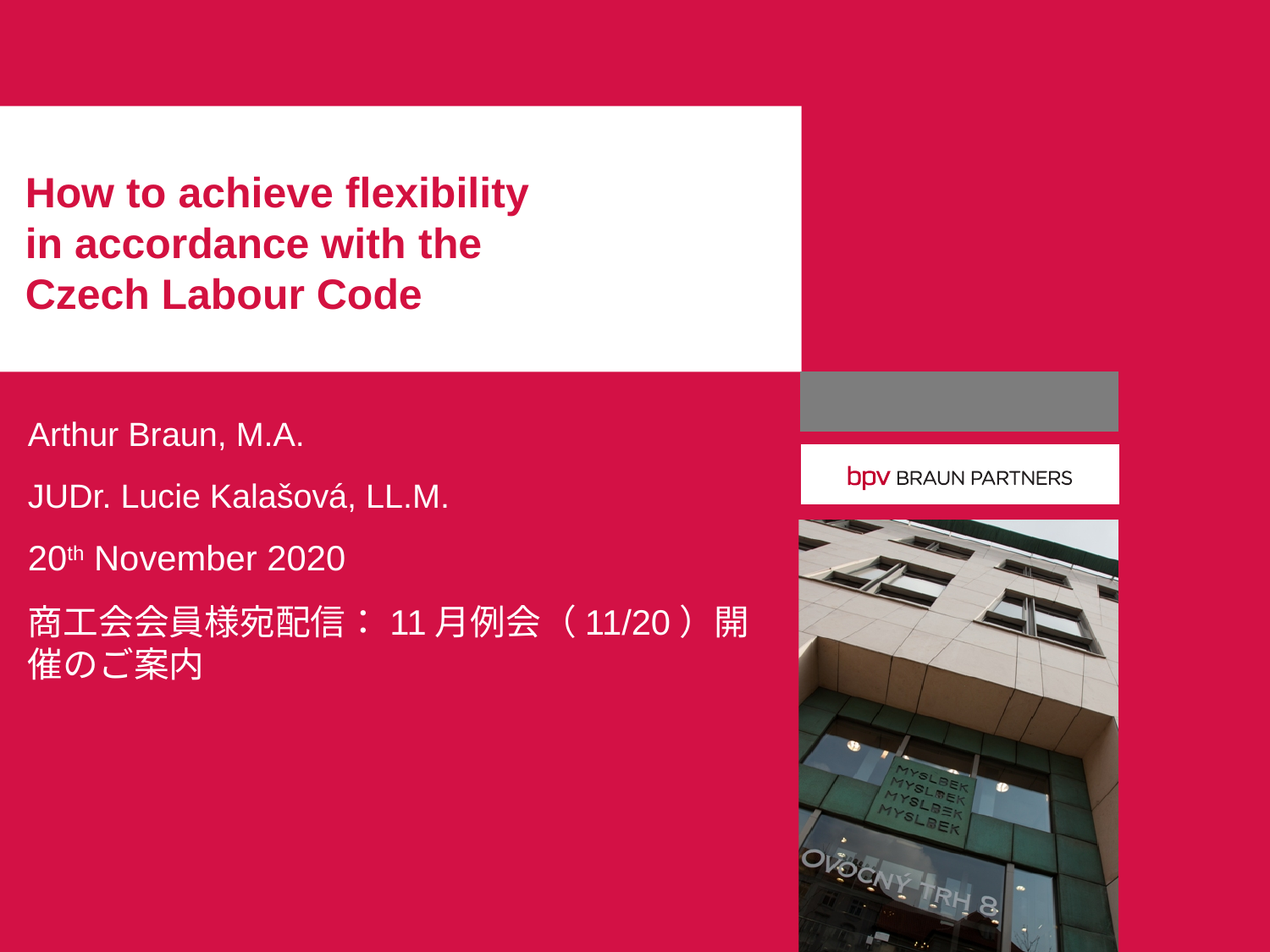

How to achieve flexibility
in accordance with the
Czech Labour Code
Arthur Braun, M.A.
JUDr. Lucie Kalašová, LL.M.
20th November 2020
商工会会員様宛配信：11月例会（11/20）開催のご案内